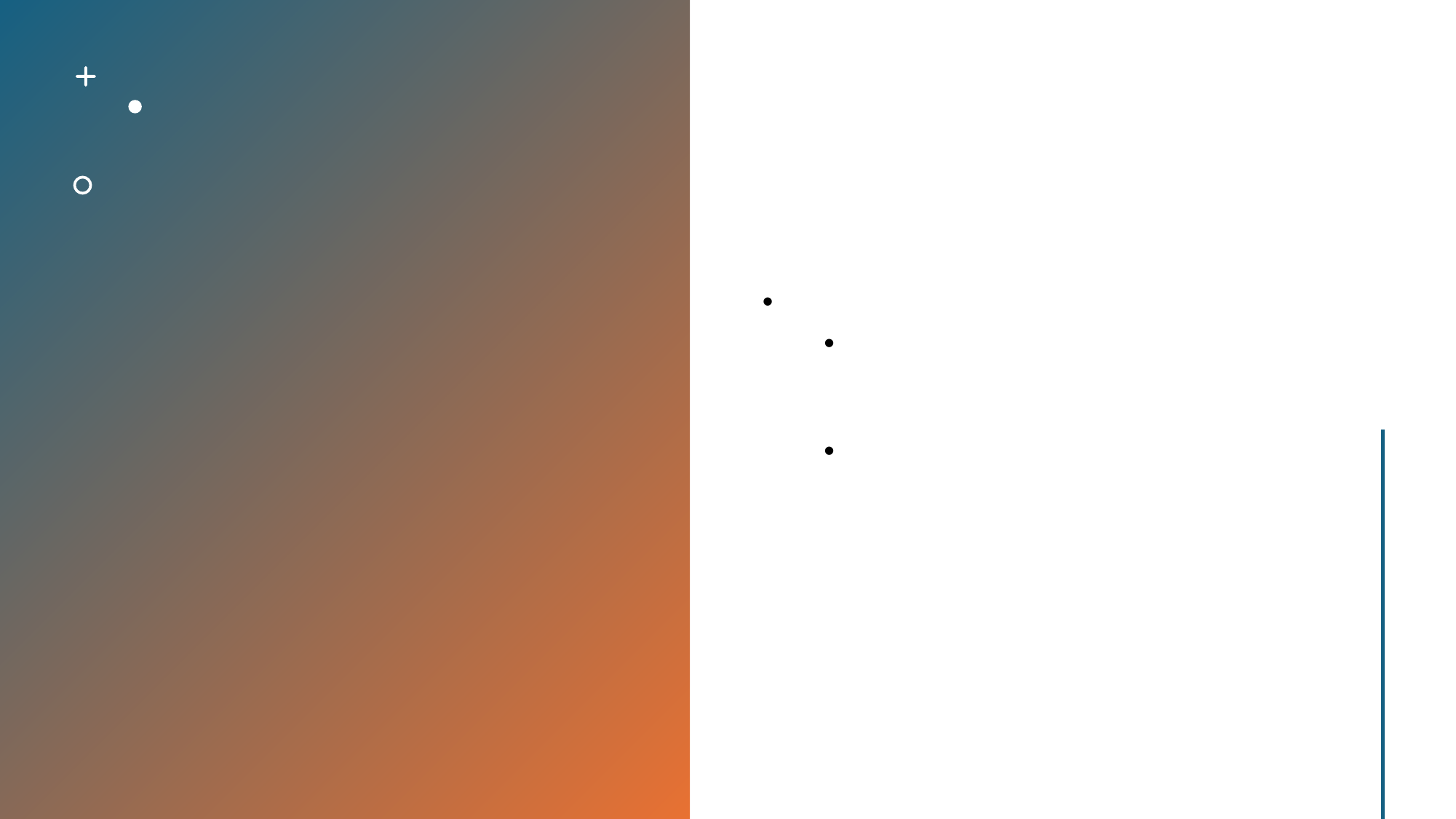

헤이안 시대의 시작과 중요한 사건
헤이안 시대는 794년부터 1185년까지 이어진 일본의 중세 시대를 가리킵니다.
헤이안 시대는 평화로운 정치적 기반을 제공하여 일본의 문화와 경제 발전에 영향을 미쳤습니다.